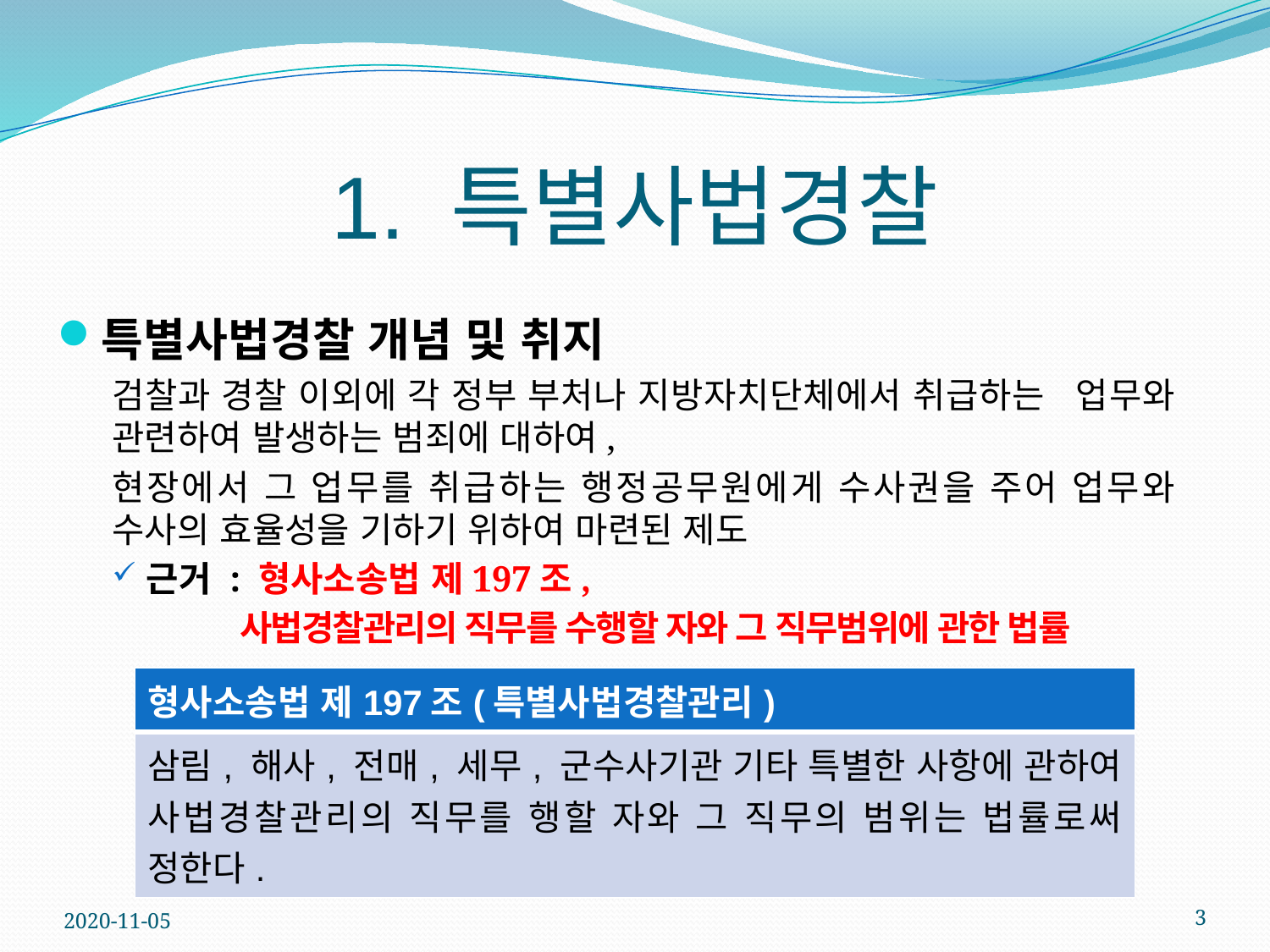

# 1. 특별사법경찰
특별사법경찰 개념 및 취지
검찰과 경찰 이외에 각 정부 부처나 지방자치단체에서 취급하는   업무와 관련하여 발생하는 범죄에 대하여,
현장에서 그 업무를 취급하는 행정공무원에게 수사권을 주어 업무와 수사의 효율성을 기하기 위하여 마련된 제도
근거 : 형사소송법 제197조,
            사법경찰관리의 직무를 수행할 자와 그 직무범위에 관한 법률

| 형사소송법 제197조(특별사법경찰관리) |
| --- |
| 삼림, 해사, 전매, 세무, 군수사기관 기타 특별한 사항에 관하여 사법경찰관리의 직무를 행할 자와 그 직무의 범위는 법률로써 정한다. |
2020-11-05
3